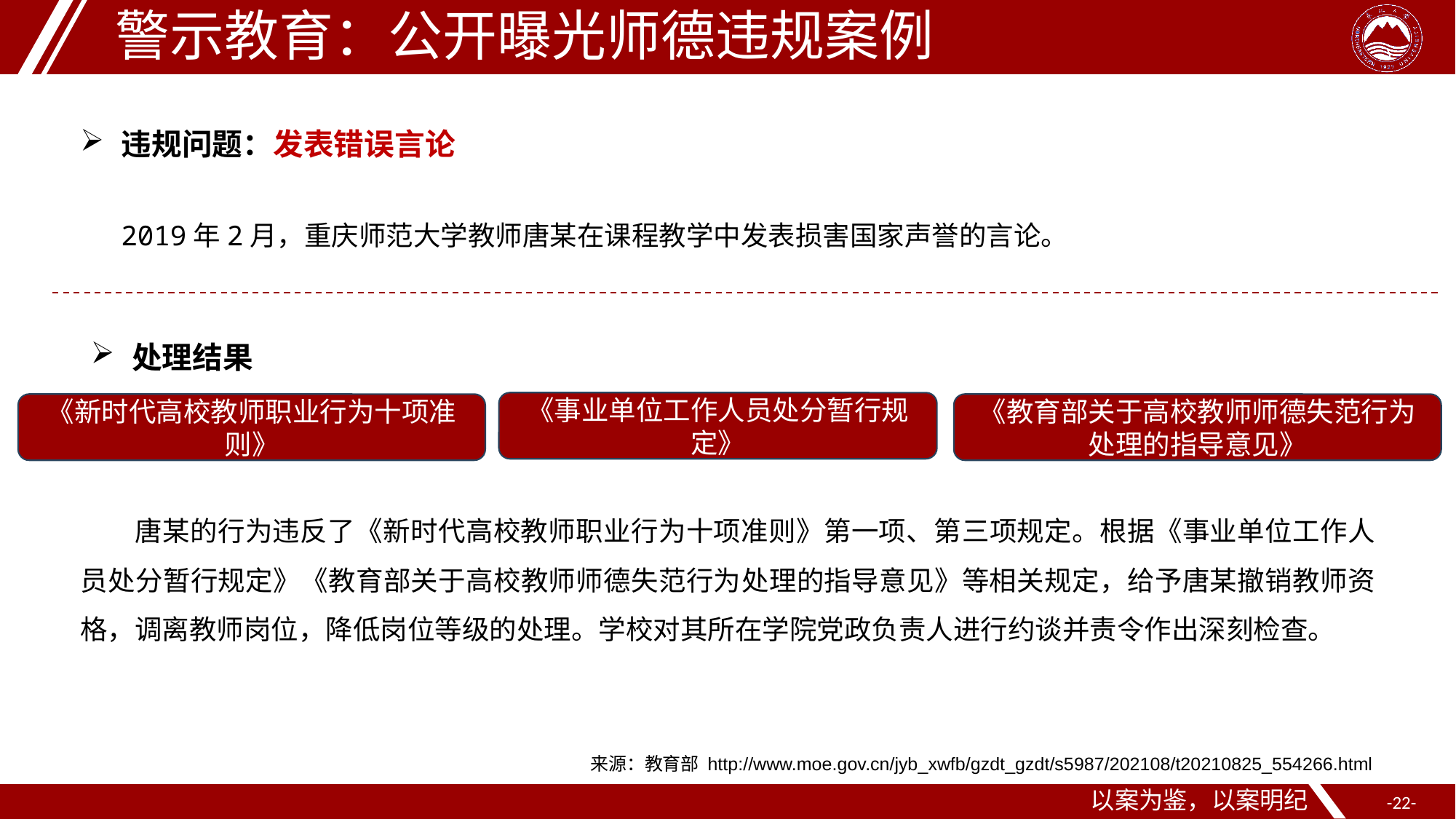

警示教育：公开曝光师德违规案例
违规问题：发表错误言论
2019年2月，重庆师范大学教师唐某在课程教学中发表损害国家声誉的言论。
处理结果
《事业单位工作人员处分暂行规定》
《新时代高校教师职业行为十项准则》
《教育部关于高校教师师德失范行为处理的指导意见》
唐某的行为违反了《新时代高校教师职业行为十项准则》第一项、第三项规定。根据《事业单位工作人员处分暂行规定》《教育部关于高校教师师德失范行为处理的指导意见》等相关规定，给予唐某撤销教师资格，调离教师岗位，降低岗位等级的处理。学校对其所在学院党政负责人进行约谈并责令作出深刻检查。
来源：教育部 http://www.moe.gov.cn/jyb_xwfb/gzdt_gzdt/s5987/202108/t20210825_554266.html

以案为鉴，以案明纪
-22-